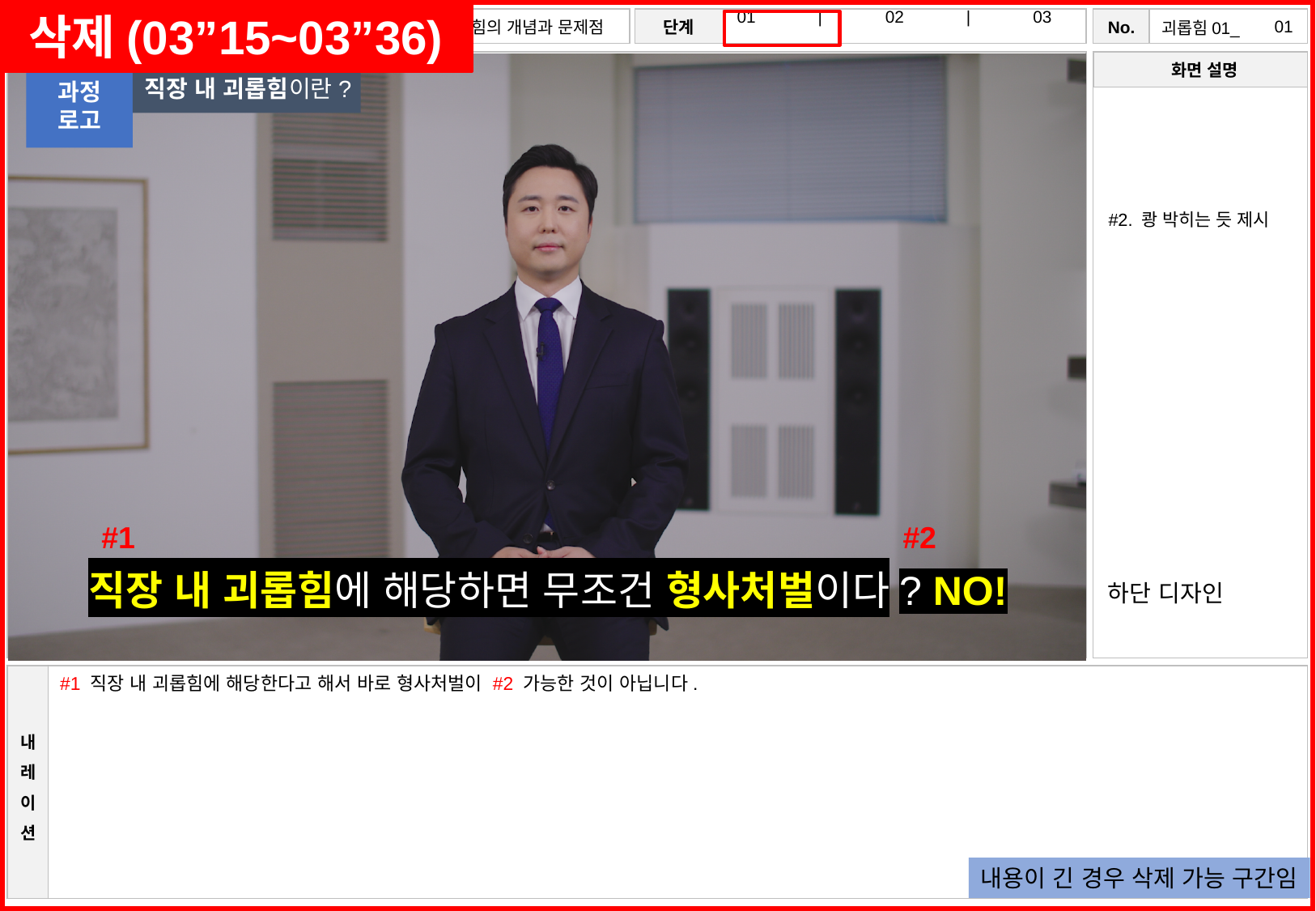

삭제(03”15~03”36)

# 01
직장 내 괴롭힘이란?
과정
로고
#2. 쾅 박히는 듯 제시
#1
#2
직장 내 괴롭힘에 해당하면 무조건 형사처벌이다? NO!
하단 디자인
#1 직장 내 괴롭힘에 해당한다고 해서 바로 형사처벌이 #2 가능한 것이 아닙니다.
내용이 긴 경우 삭제 가능 구간임
22